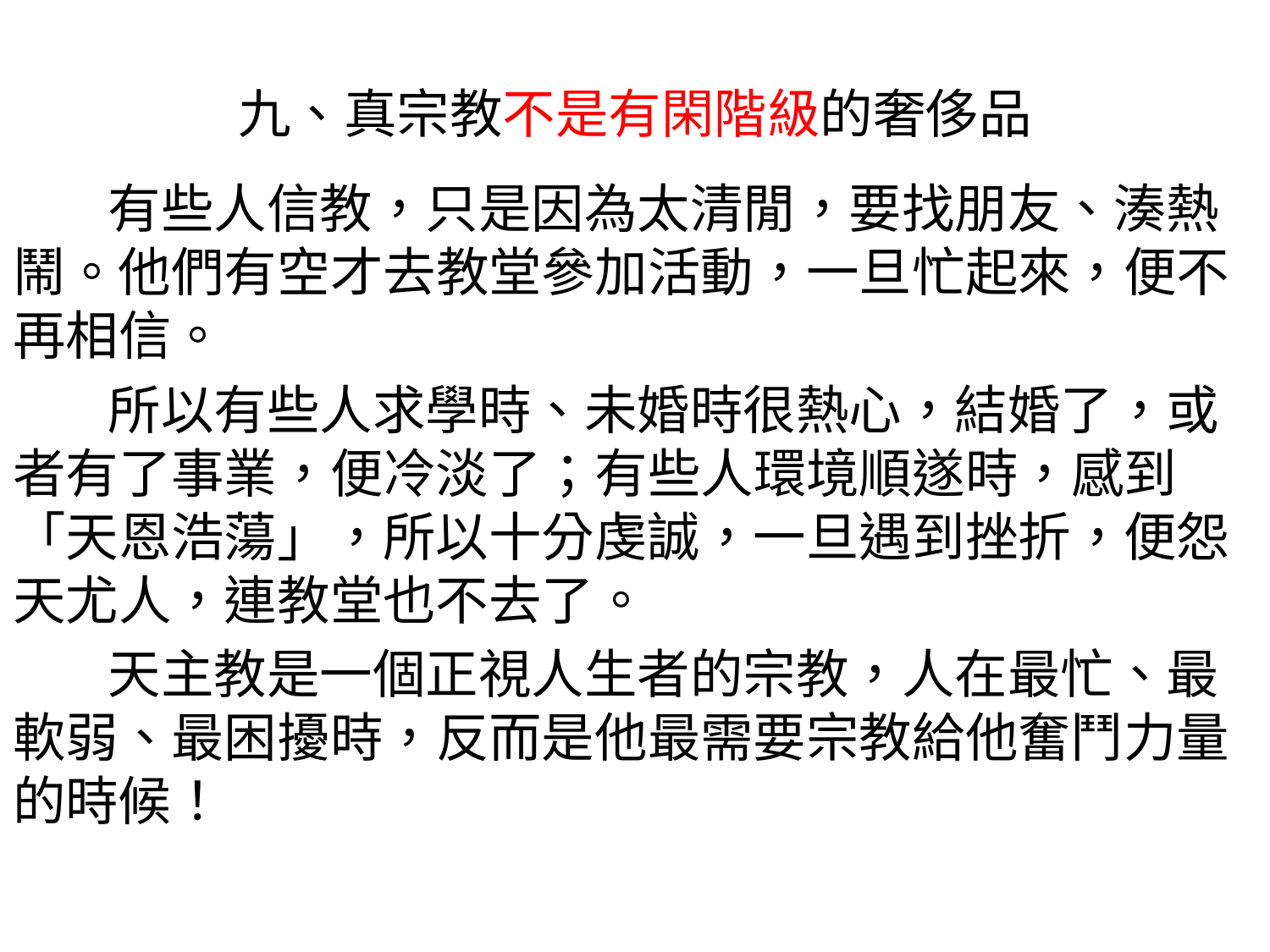

九、真宗教不是有閑階級的奢侈品
       有些人信教，只是因為太清閒，要找朋友、湊熱鬧。他們有空才去教堂參加活動，一旦忙起來，便不再相信。
       所以有些人求學時、未婚時很熱心，結婚了，或者有了事業，便冷淡了；有些人環境順遂時，感到
「天恩浩蕩」，所以十分虔誠，一旦遇到挫折，便怨天尤人，連教堂也不去了。
       天主教是一個正視人生者的宗教，人在最忙、最軟弱、最困擾時，反而是他最需要宗教給他奮鬥力量的時候！